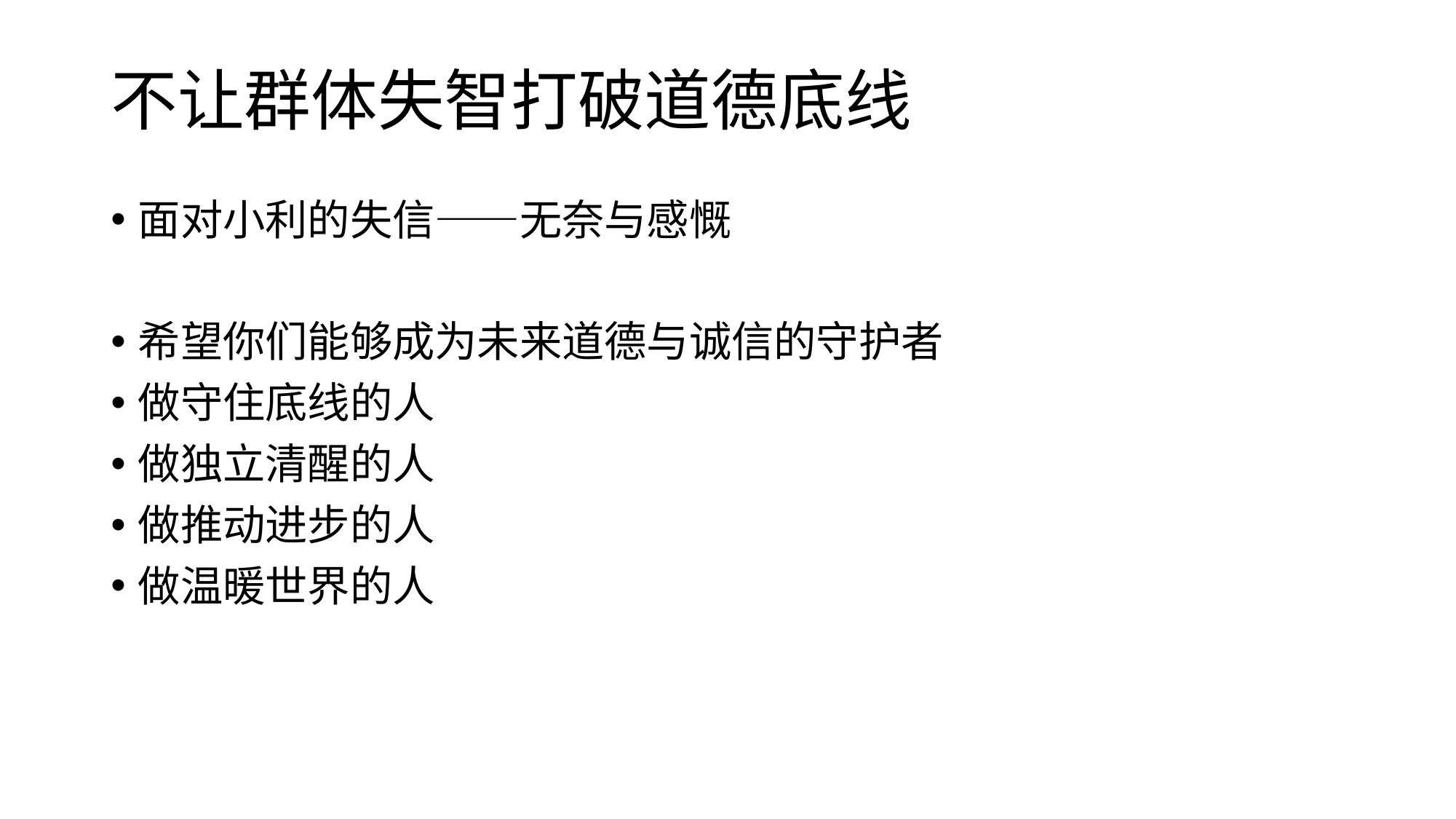

# 不让群体失智打破道德底线
面对小利的失信——无奈与感慨

希望你们能够成为未来道德与诚信的守护者
做守住底线的人
做独立清醒的人
做推动进步的人
做温暖世界的人